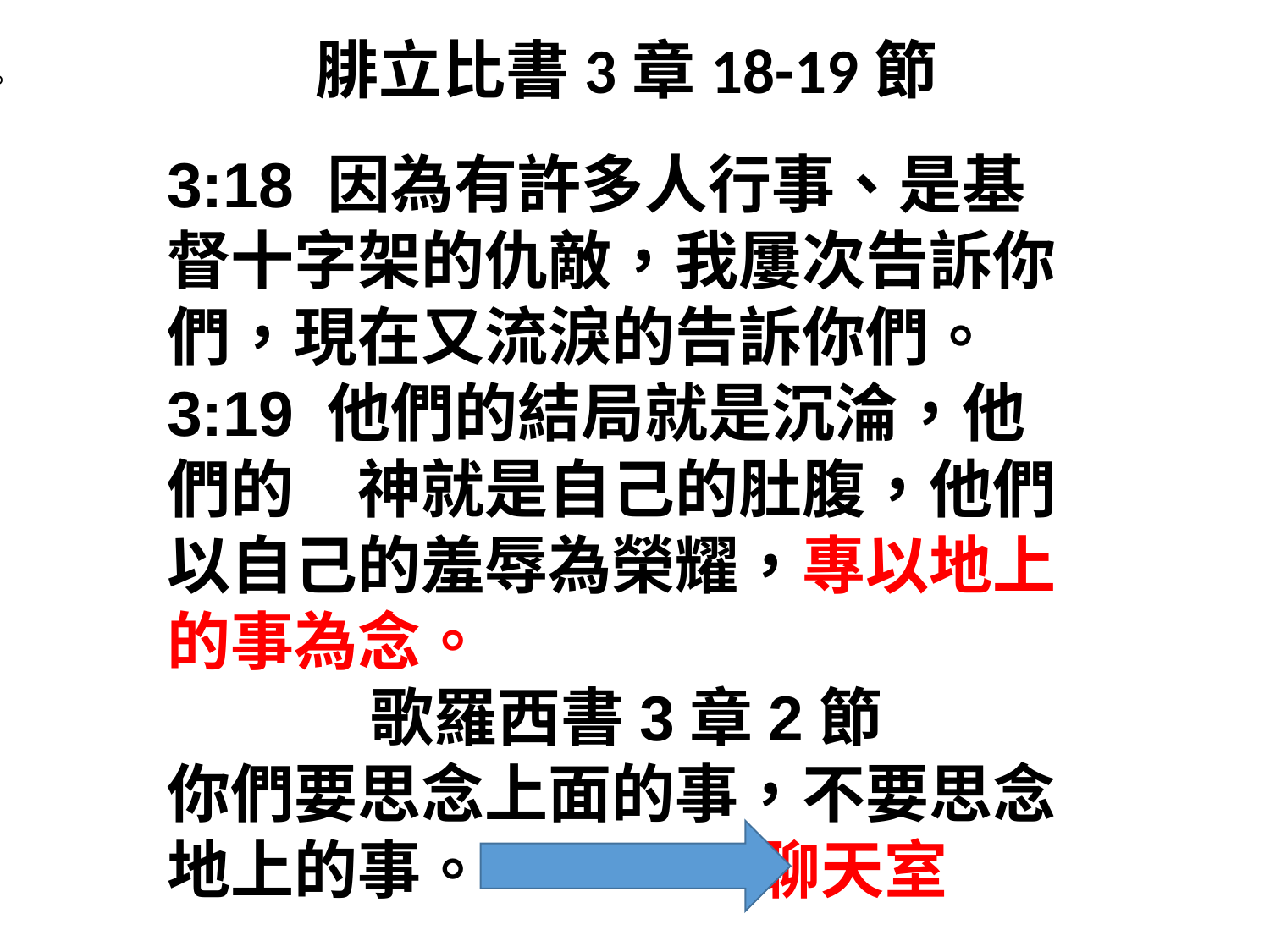

腓立比書3章18-19節

3:18 因為有許多人行事、是基督十字架的仇敵，我屢次告訴你們，現在又流淚的告訴你們。
3:19 他們的結局就是沉淪，他們的　神就是自己的肚腹，他們以自己的羞辱為榮耀，專以地上的事為念。
歌羅西書3章2節
你們要思念上面的事，不要思念地上的事。                   聊天室

。